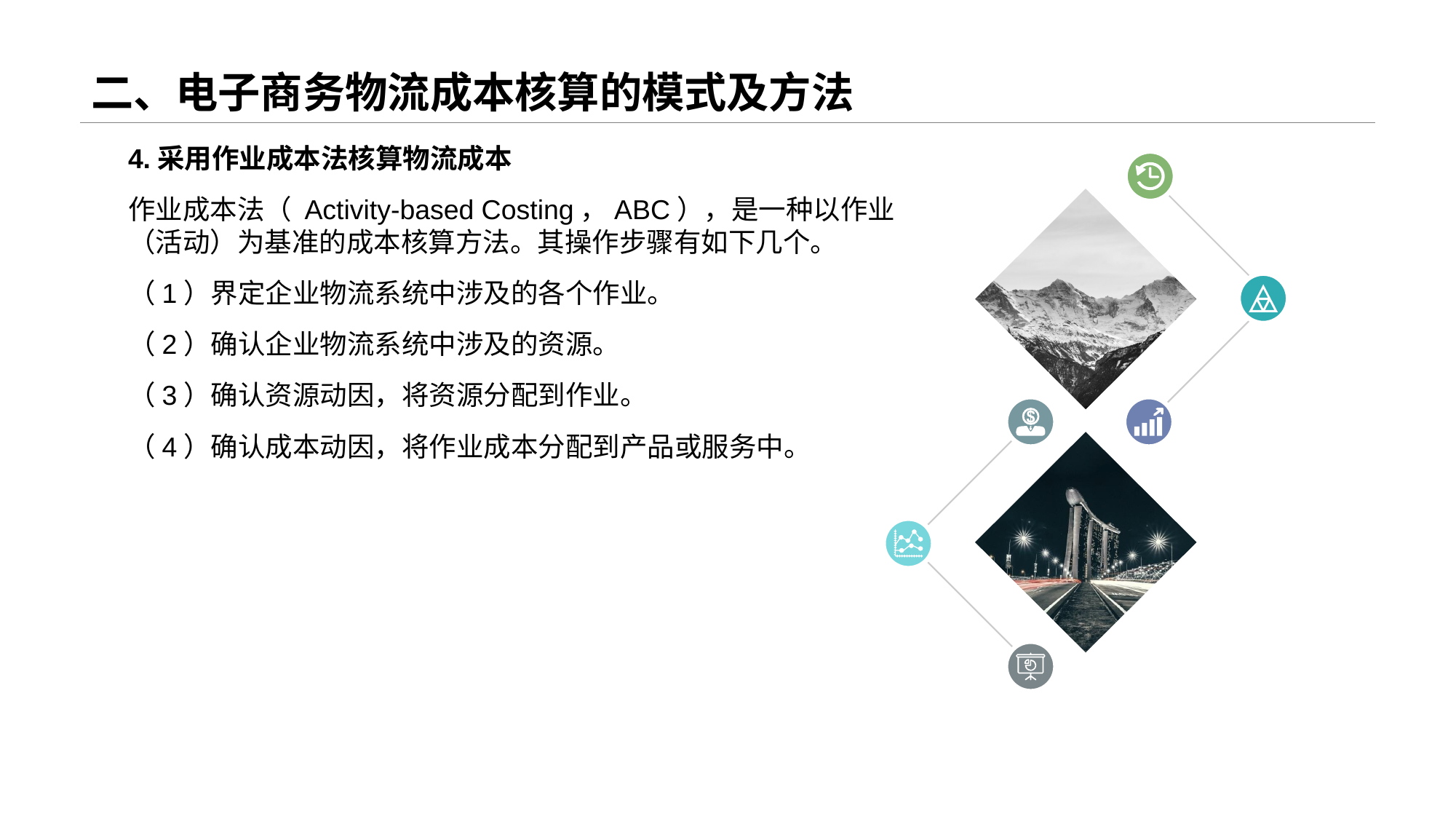

# 二、电子商务物流成本核算的模式及方法
4.采用作业成本法核算物流成本
作业成本法（ Activity-based Costing，ABC），是一种以作业（活动）为基准的成本核算方法。其操作步骤有如下几个。
（1）界定企业物流系统中涉及的各个作业。
（2）确认企业物流系统中涉及的资源。
（3）确认资源动因，将资源分配到作业。
（4）确认成本动因，将作业成本分配到产品或服务中。

8